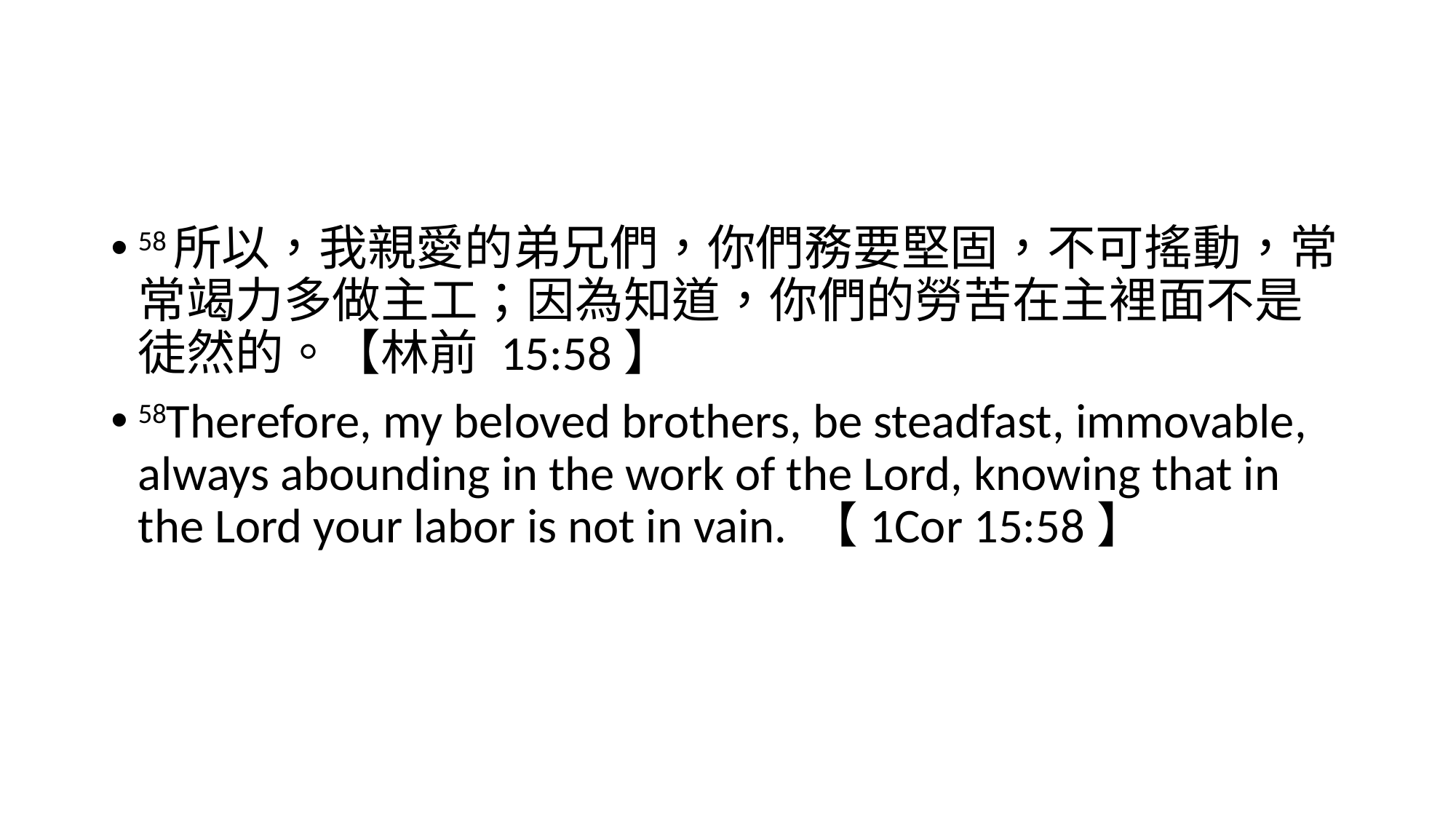

#
58所以，我親愛的弟兄們，你們務要堅固，不可搖動，常常竭力多做主工；因為知道，你們的勞苦在主裡面不是徒然的。【林前 15:58】
58Therefore, my beloved brothers, be steadfast, immovable, always abounding in the work of the Lord, knowing that in the Lord your labor is not in vain. 【1Cor 15:58】